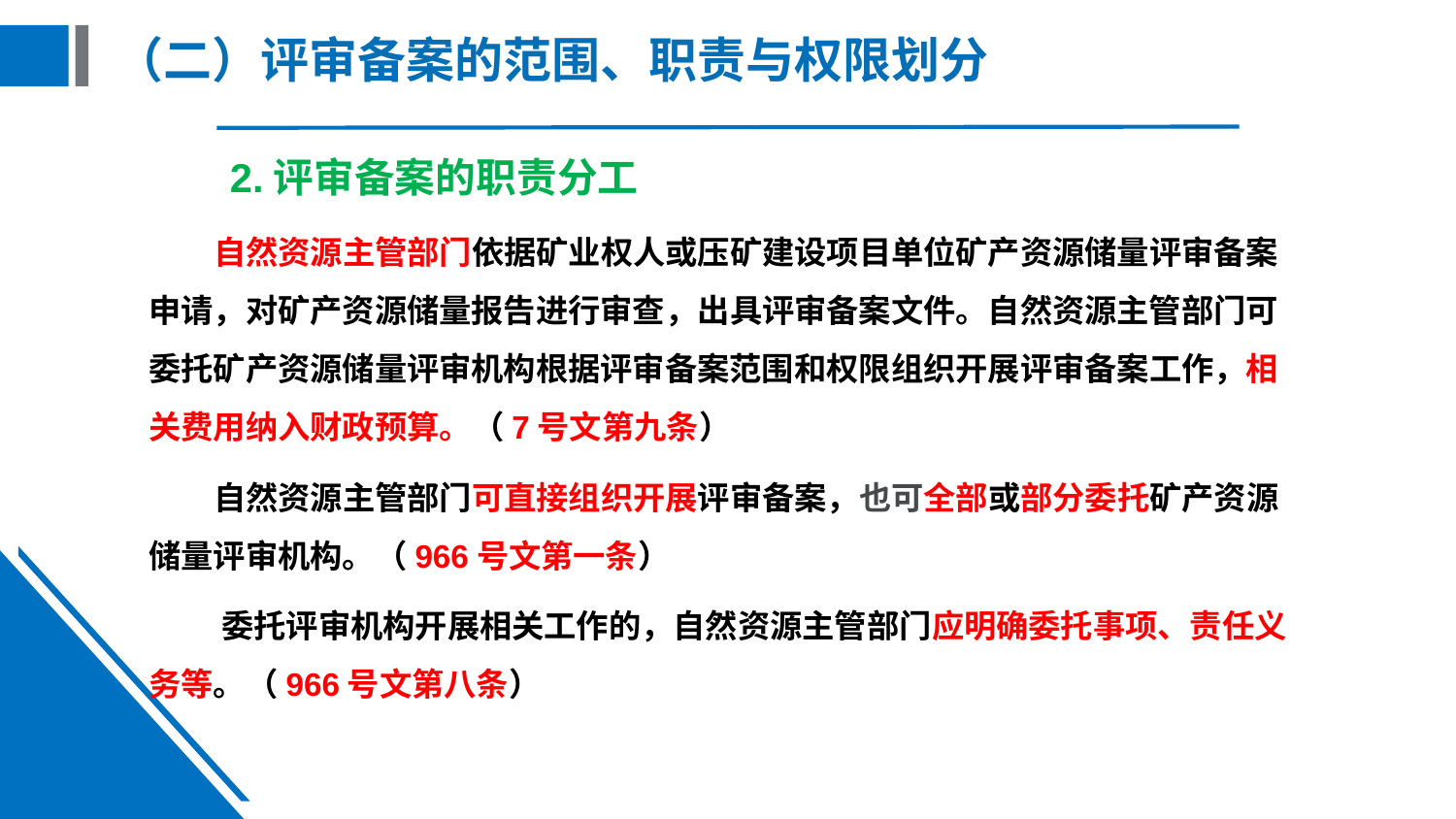

# （二）评审备案的范围、职责与权限划分
2.评审备案的职责分工
自然资源主管部门依据矿业权人或压矿建设项目单位矿产资源储量评审备案申请，对矿产资源储量报告进行审查，出具评审备案文件。自然资源主管部门可委托矿产资源储量评审机构根据评审备案范围和权限组织开展评审备案工作，相关费用纳入财政预算。（7号文第九条）
自然资源主管部门可直接组织开展评审备案，也可全部或部分委托矿产资源储量评审机构。（966号文第一条）
委托评审机构开展相关工作的，自然资源主管部门应明确委托事项、责任义务等。（966号文第八条）
14